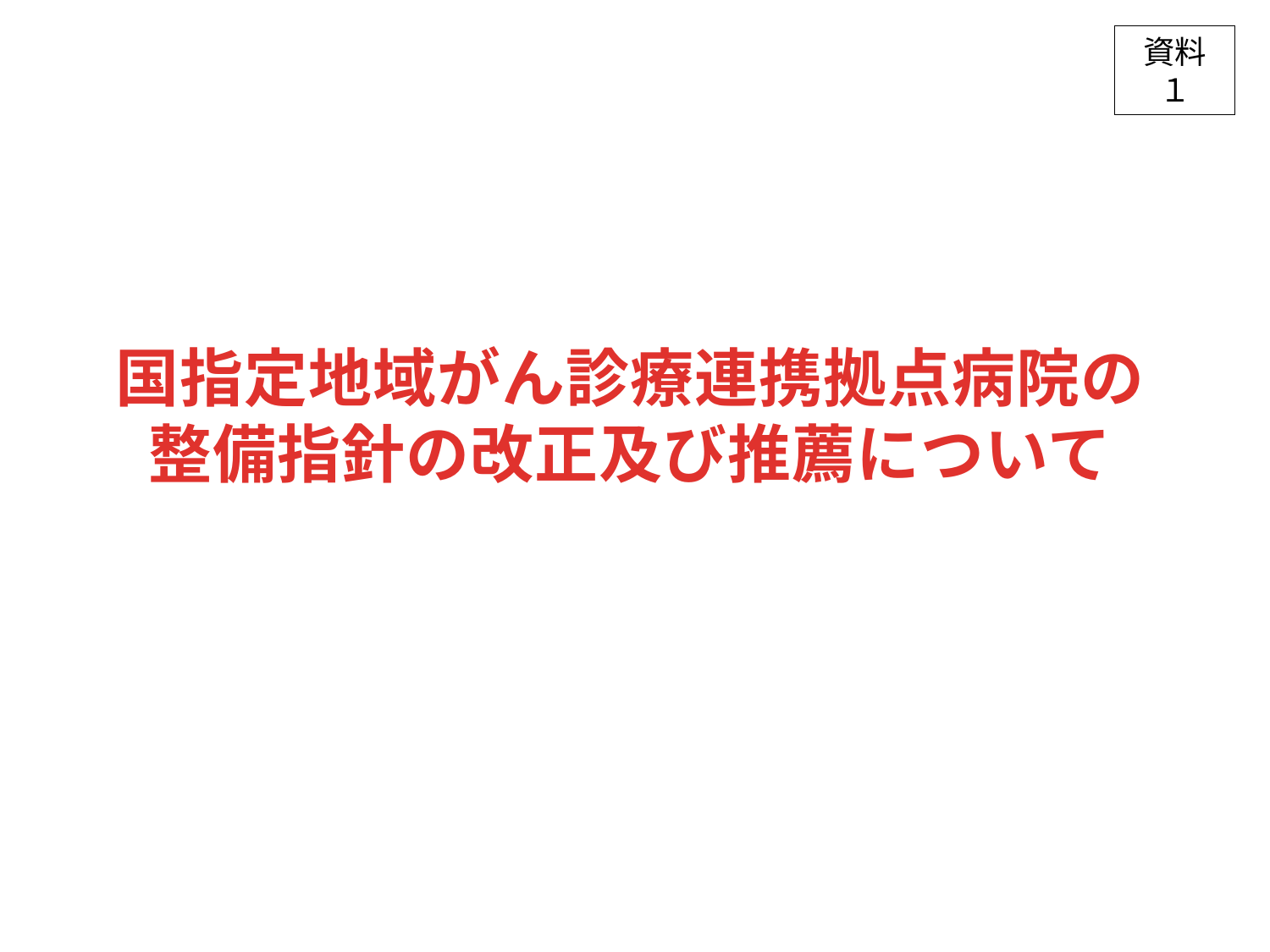

資料１
国指定地域がん診療連携拠点病院の
整備指針の改正及び推薦について